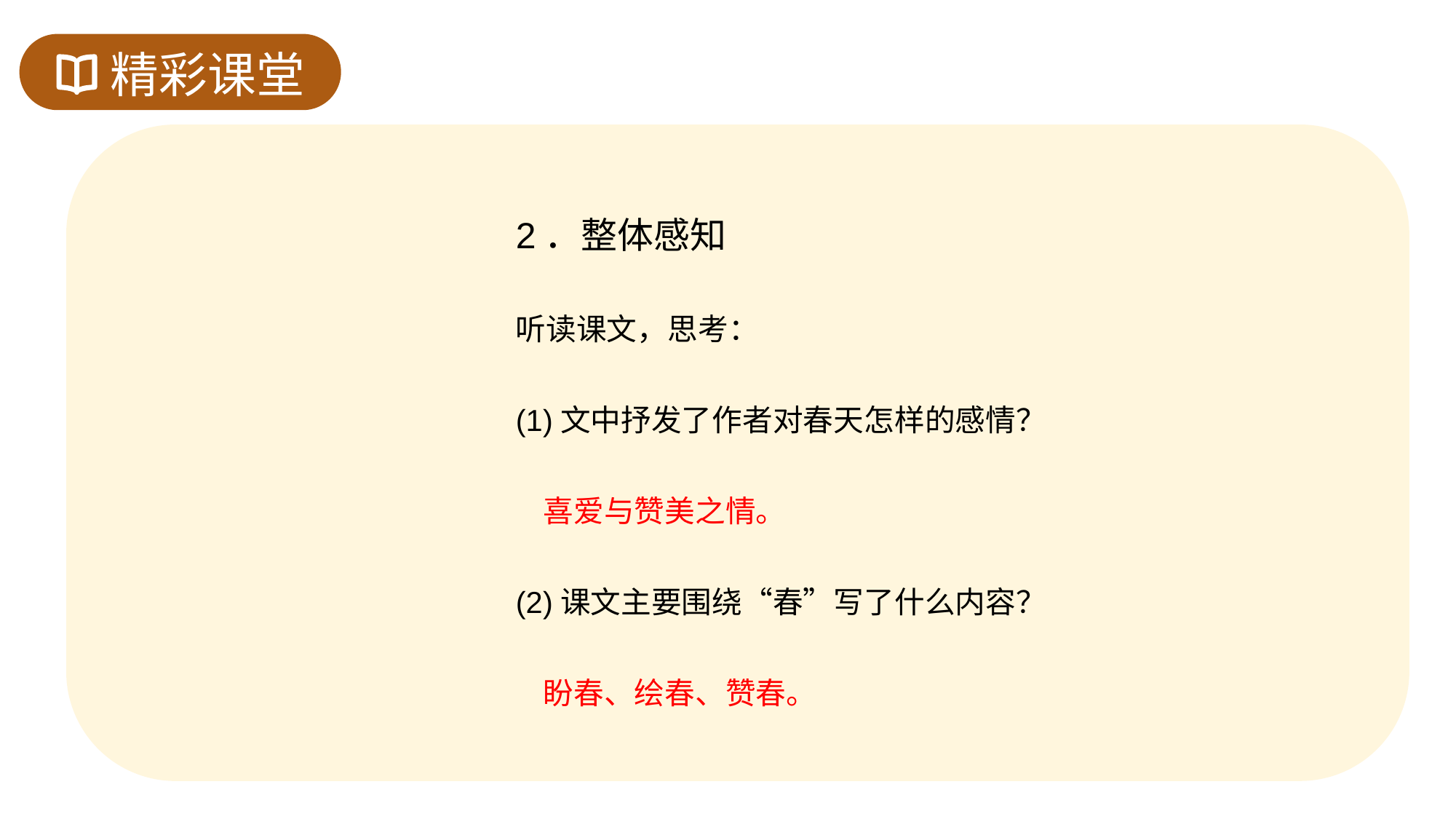

精彩课堂

2．整体感知
听读课文，思考：
(1)文中抒发了作者对春天怎样的感情？
   喜爱与赞美之情。
(2)课文主要围绕“春”写了什么内容？
   盼春、绘春、赞春。